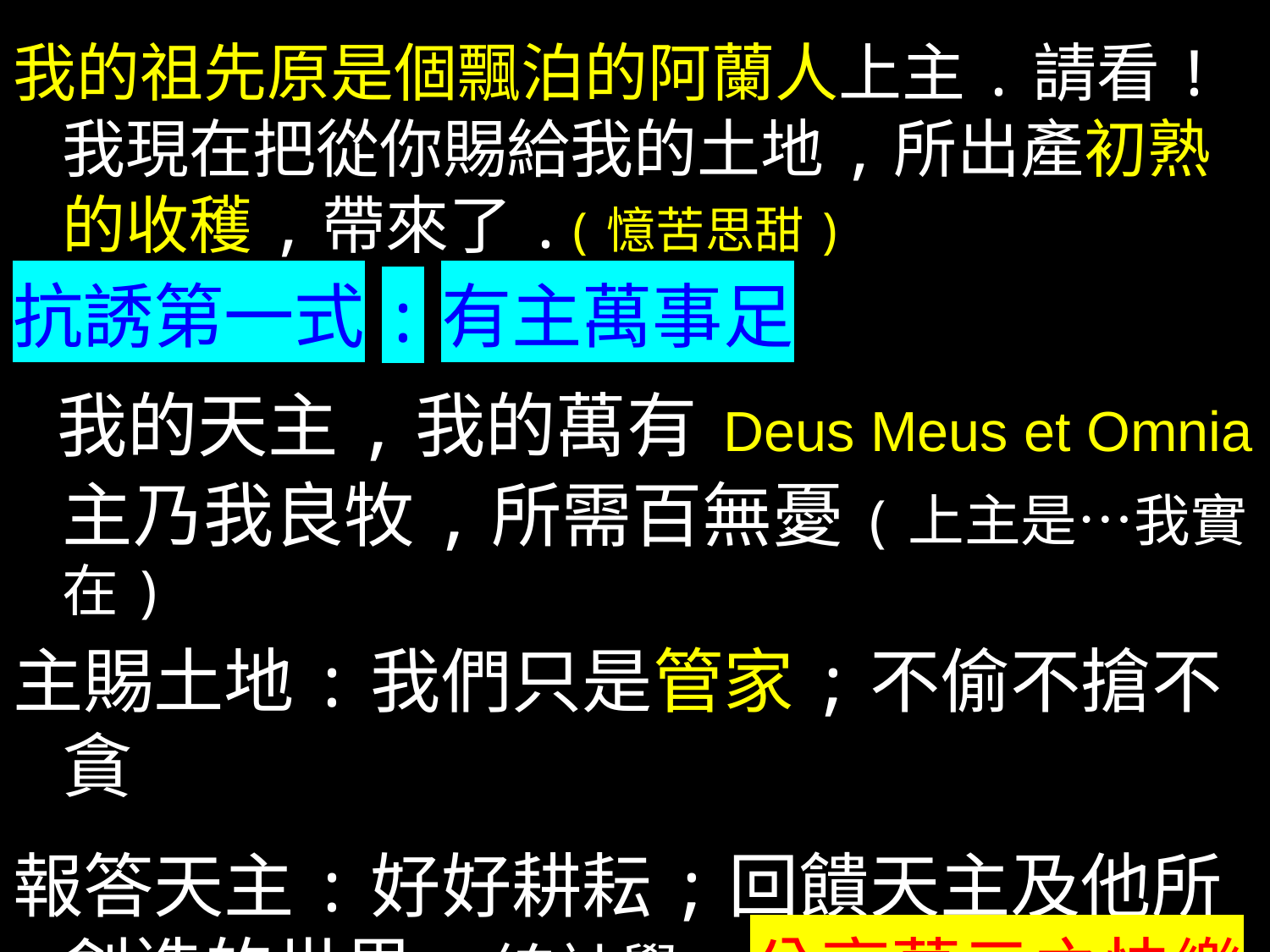

我的祖先原是個飄泊的阿蘭人上主.請看!我現在把從你賜給我的土地,所出產初熟的收穫,帶來了.(憶苦思甜)
抗誘第一式:有主萬事足
 我的天主,我的萬有 Deus Meus et Omnia
主乃我良牧,所需百無憂(上主是…我實在)
主賜土地:我們只是管家;不偷不搶不貪
報答天主:好好耕耘;回饋天主及他所創造的世界;統計學:分享萬元之快樂指數